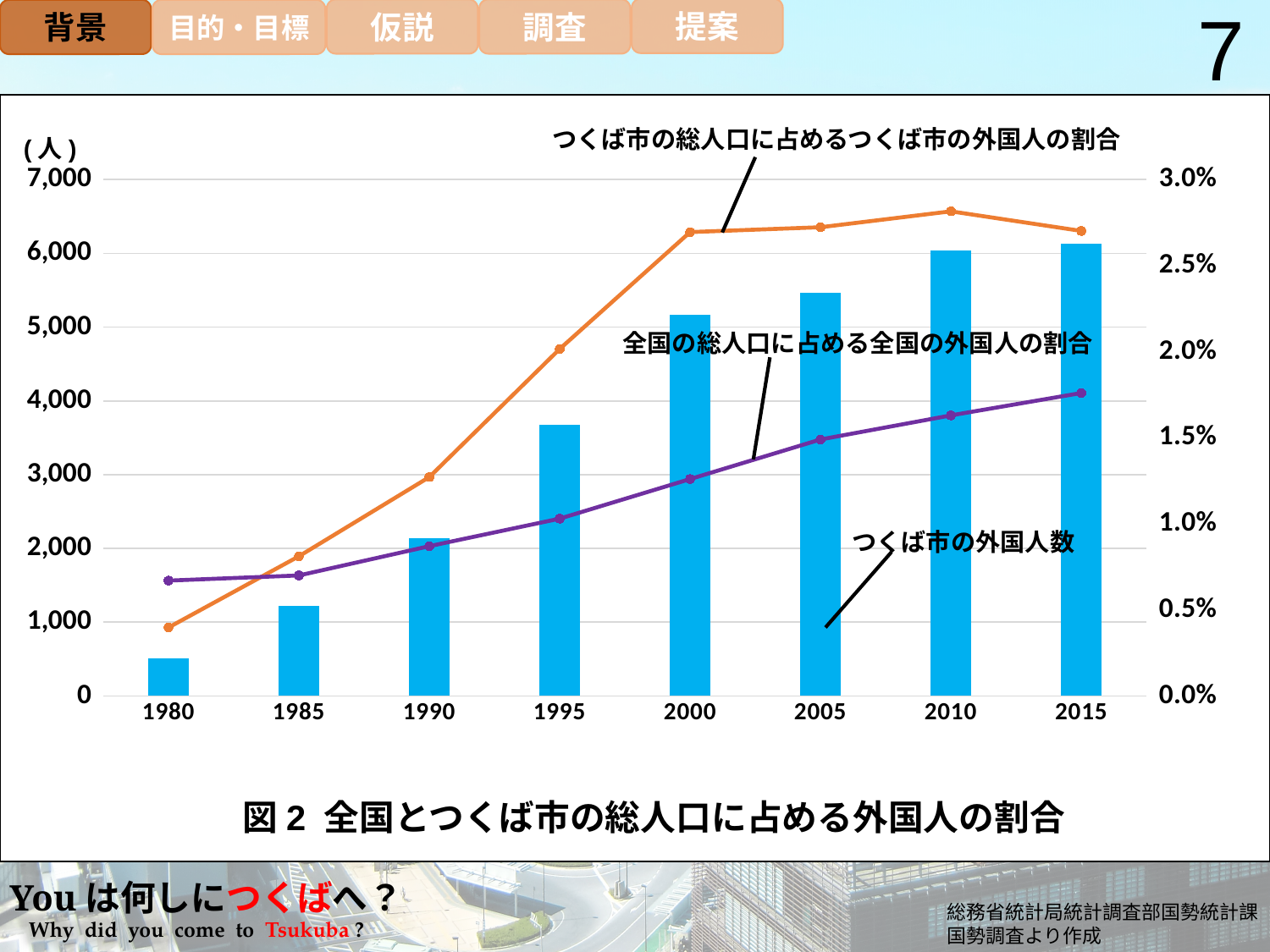

7
提案
仮説
調査
背景
目的・目標

### Chart

| Category | つくば市の外国人数 | つくば市の総人口に占める外国人の割合 | 全国の総人口に占める外国人の割合 |
|---|---|---|---|
| 1980 | 507.0 | 0.003979529363746252 | 0.0067 |
| 1985 | 1218.0 | 0.00811599610858643 | 0.007 |
| 1990 | 2142.0 | 0.012714731755962628 | 0.0087 |
| 1995 | 3676.0 | 0.020161577824458255 | 0.0103 |
| 2000 | 5169.0 | 0.026947980856454692 | 0.0126 |
| 2005 | 5460.0 | 0.027228117769089604 | 0.0149 |
| 2010 | 6041.0 | 0.028151358404399085 | 0.0163 |
| 2015 | 6131.0 | 0.02701321360750431 | 0.0176 |
つくば市の総人口に占めるつくば市の外国人の割合
(人)
全国の総人口に占める全国の外国人の割合
つくば市の外国人数
図2 全国とつくば市の総人口に占める外国人の割合
Youは何しにつくばへ？
総務省統計局統計調査部国勢統計課
国勢調査より作成
Why  did  you  come  to  Tsukuba ?